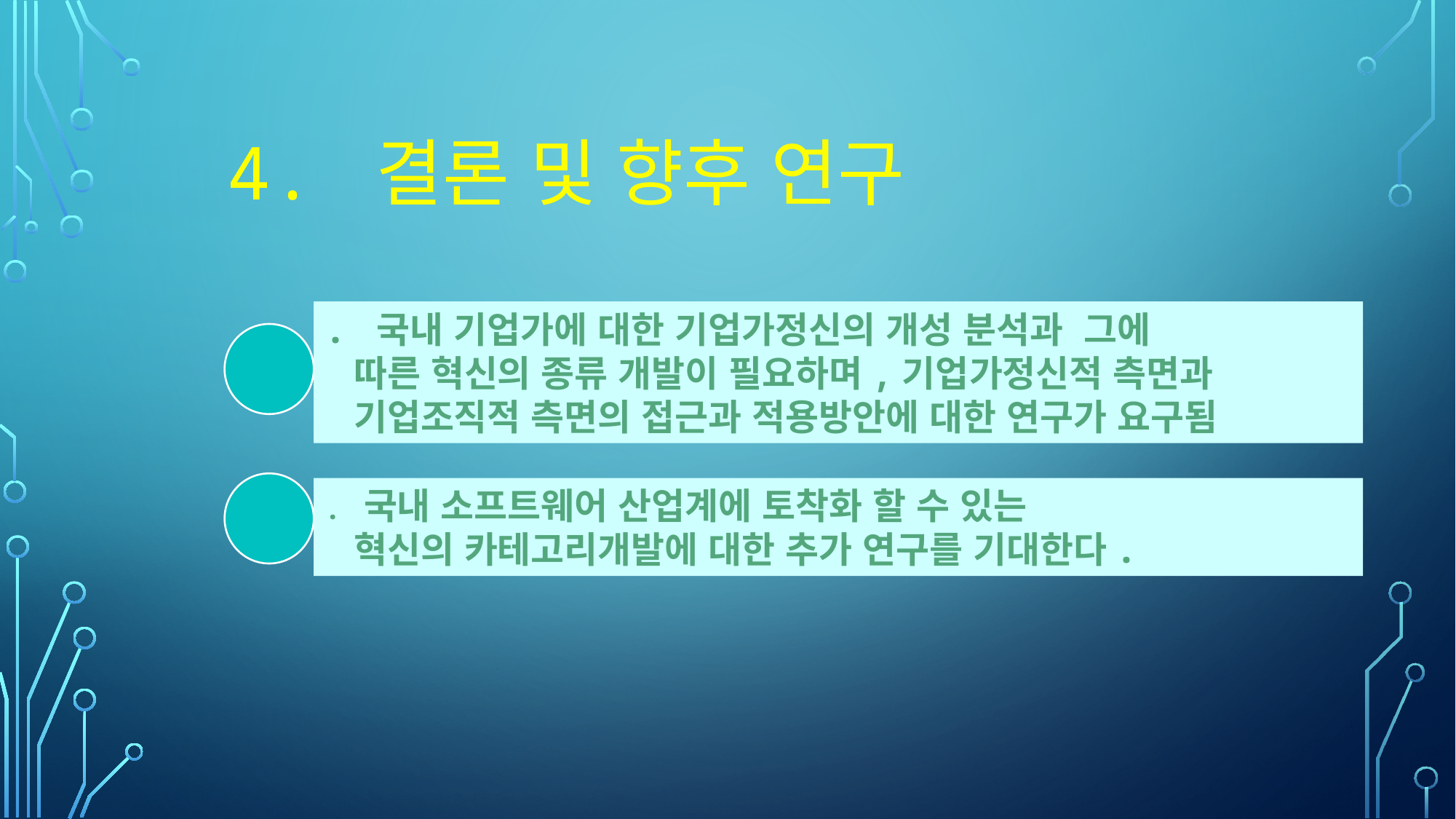

# 4. 결론 및 향후 연구
. 국내 기업가에 대한 기업가정신의 개성 분석과  그에
  따른 혁신의 종류 개발이 필요하며,기업가정신적 측면과
  기업조직적 측면의 접근과 적용방안에 대한 연구가 요구됨

. 국내 소프트웨어 산업계에 토착화 할 수 있는
  혁신의 카테고리개발에 대한 추가 연구를 기대한다.